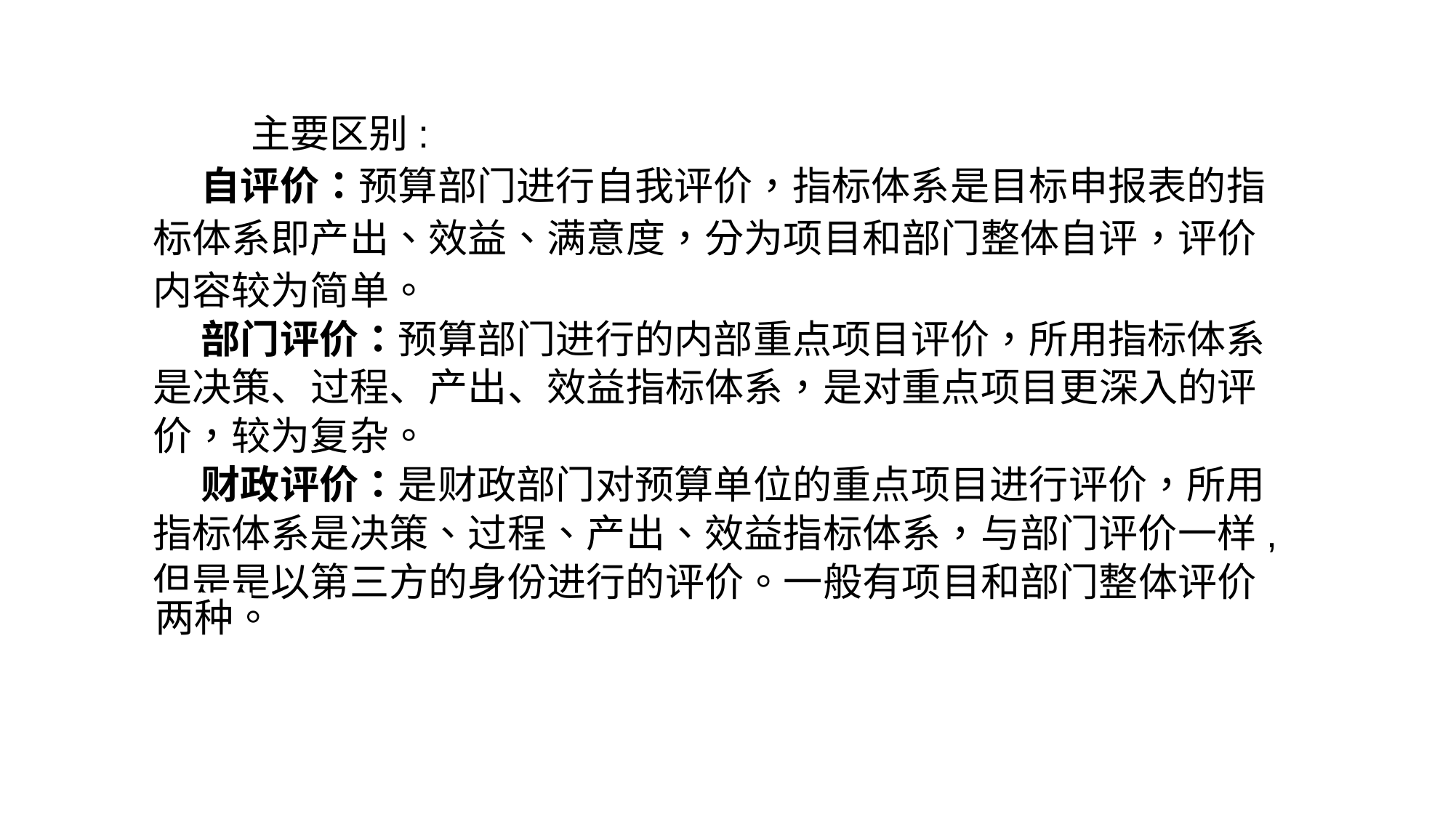

主要区别:
自评价：预算部门进行自我评价，指标体系是目标申报表的指 标体系即产出、效益、满意度，分为项目和部门整体自评，评价 内容较为简单。
部门评价：预算部门进行的内部重点项目评价，所用指标体系 是决策、过程、产出、效益指标体系，是对重点项目更深入的评 价，较为复杂。
财政评价：是财政部门对预算单位的重点项目进行评价，所用 指标体系是决策、过程、产出、效益指标体系，与部门评价一样, 但是是以第三方的身份进行的评价。一般有项目和部门整体评价
两种。